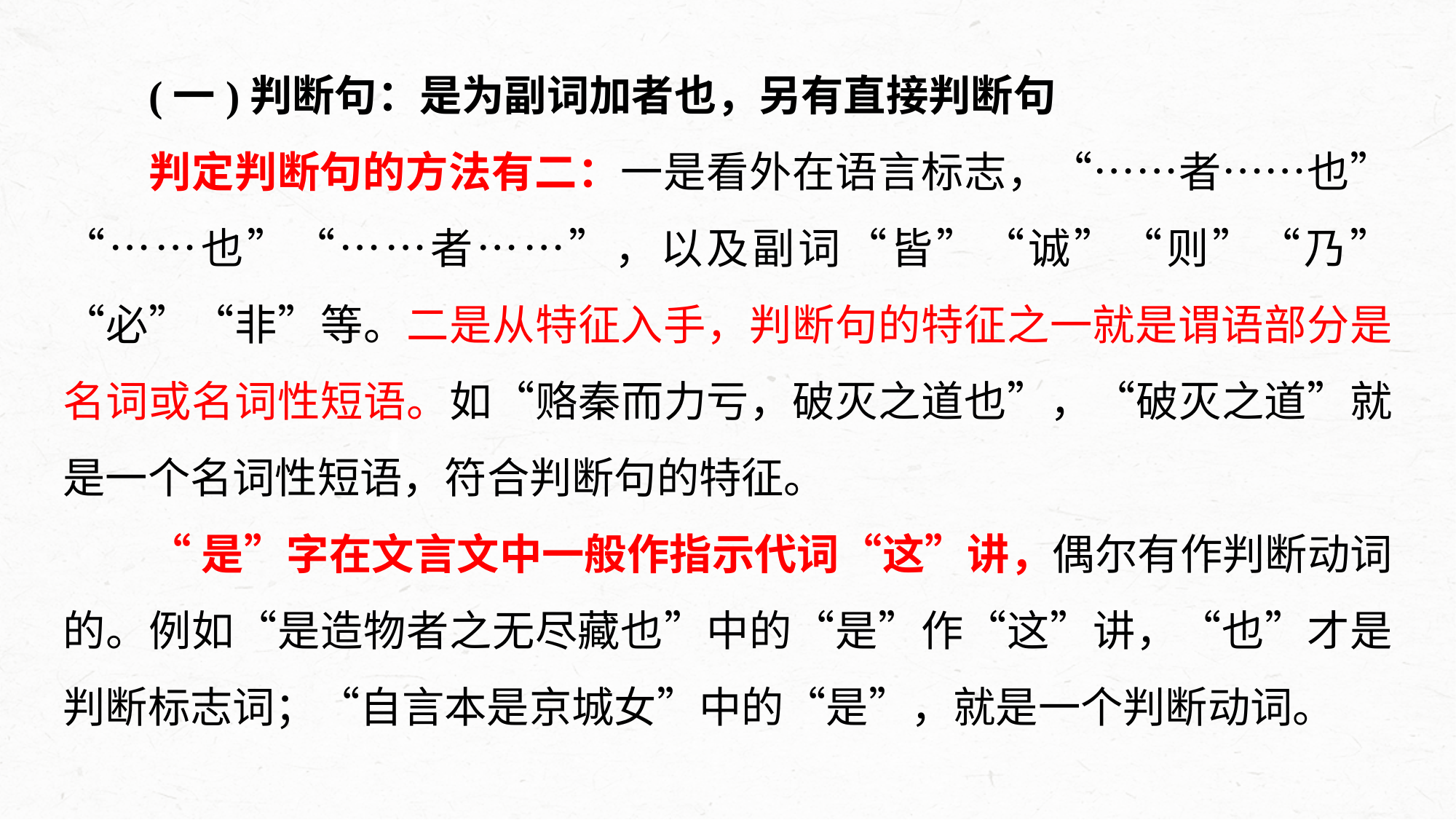

(一)判断句：是为副词加者也，另有直接判断句
判定判断句的方法有二：一是看外在语言标志，“……者……也”“……也”“……者……”，以及副词“皆”“诚”“则”“乃”“必”“非”等。二是从特征入手，判断句的特征之一就是谓语部分是名词或名词性短语。如“赂秦而力亏，破灭之道也”，“破灭之道”就是一个名词性短语，符合判断句的特征。
“是”字在文言文中一般作指示代词“这”讲，偶尔有作判断动词的。例如“是造物者之无尽藏也”中的“是”作“这”讲，“也”才是判断标志词；“自言本是京城女”中的“是”，就是一个判断动词。